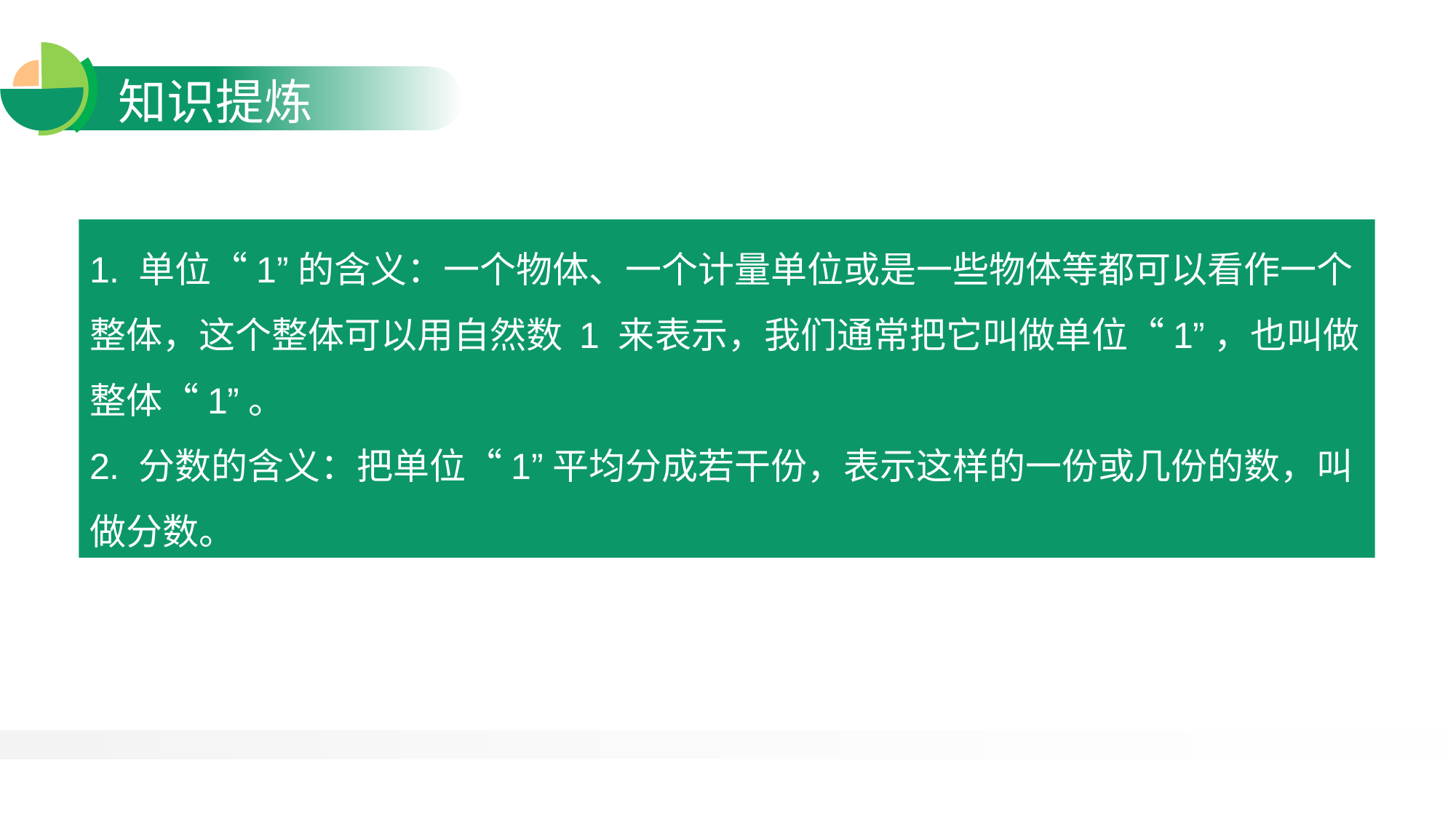

1. 单位“1”的含义：一个物体、一个计量单位或是一些物体等都可以看作一个整体，这个整体可以用自然数 1 来表示，我们通常把它叫做单位“1”，也叫做整体“1”。
2. 分数的含义：把单位“1”平均分成若干份，表示这样的一份或几份的数，叫做分数。